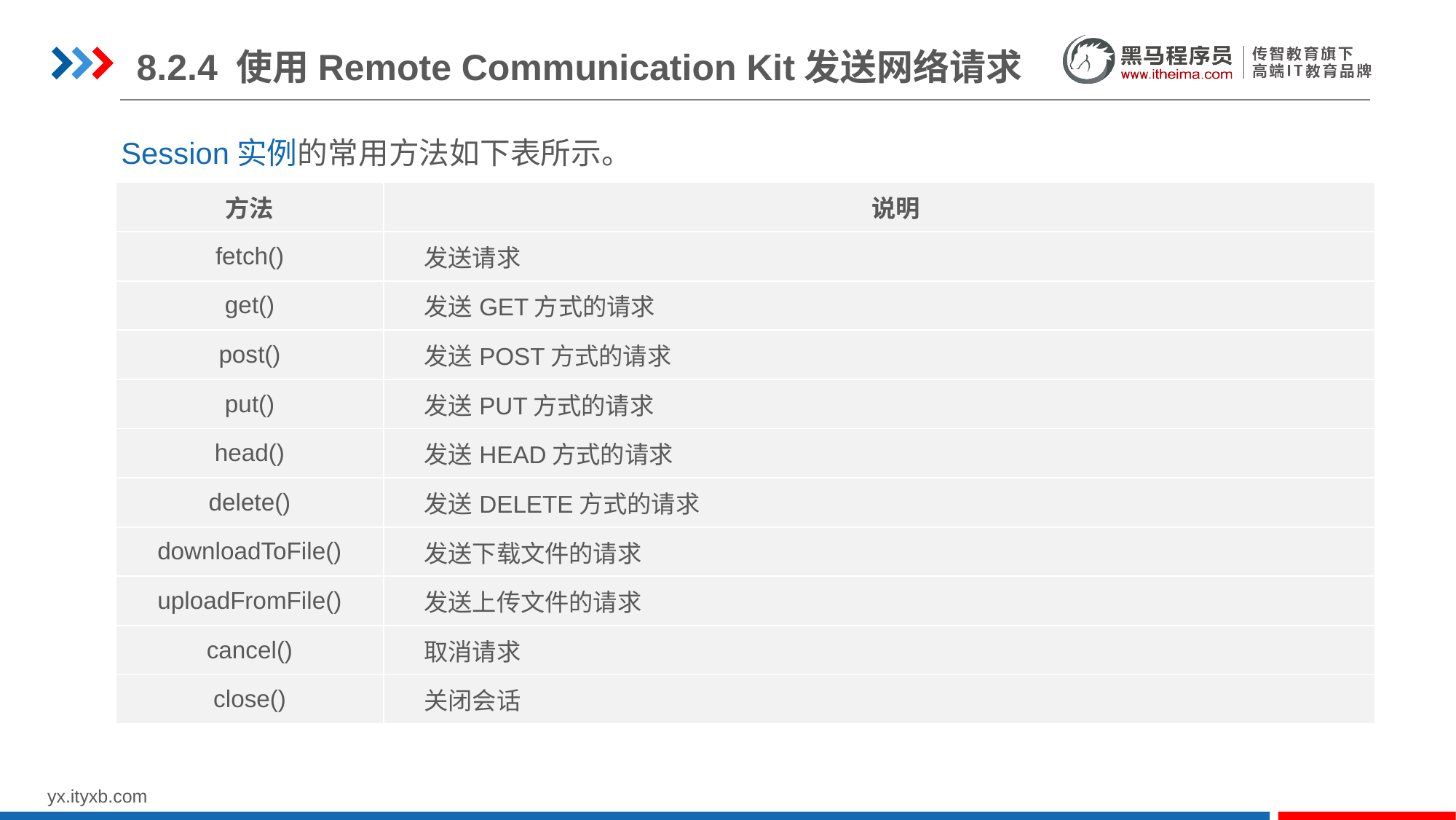

8.2.4 使用Remote Communication Kit发送网络请求
Session实例的常用方法如下表所示。
| 方法 | 说明 |
| --- | --- |
| fetch() | 发送请求 |
| get() | 发送GET方式的请求 |
| post() | 发送POST方式的请求 |
| put() | 发送PUT方式的请求 |
| head() | 发送HEAD方式的请求 |
| delete() | 发送DELETE方式的请求 |
| downloadToFile() | 发送下载文件的请求 |
| uploadFromFile() | 发送上传文件的请求 |
| cancel() | 取消请求 |
| close() | 关闭会话 |